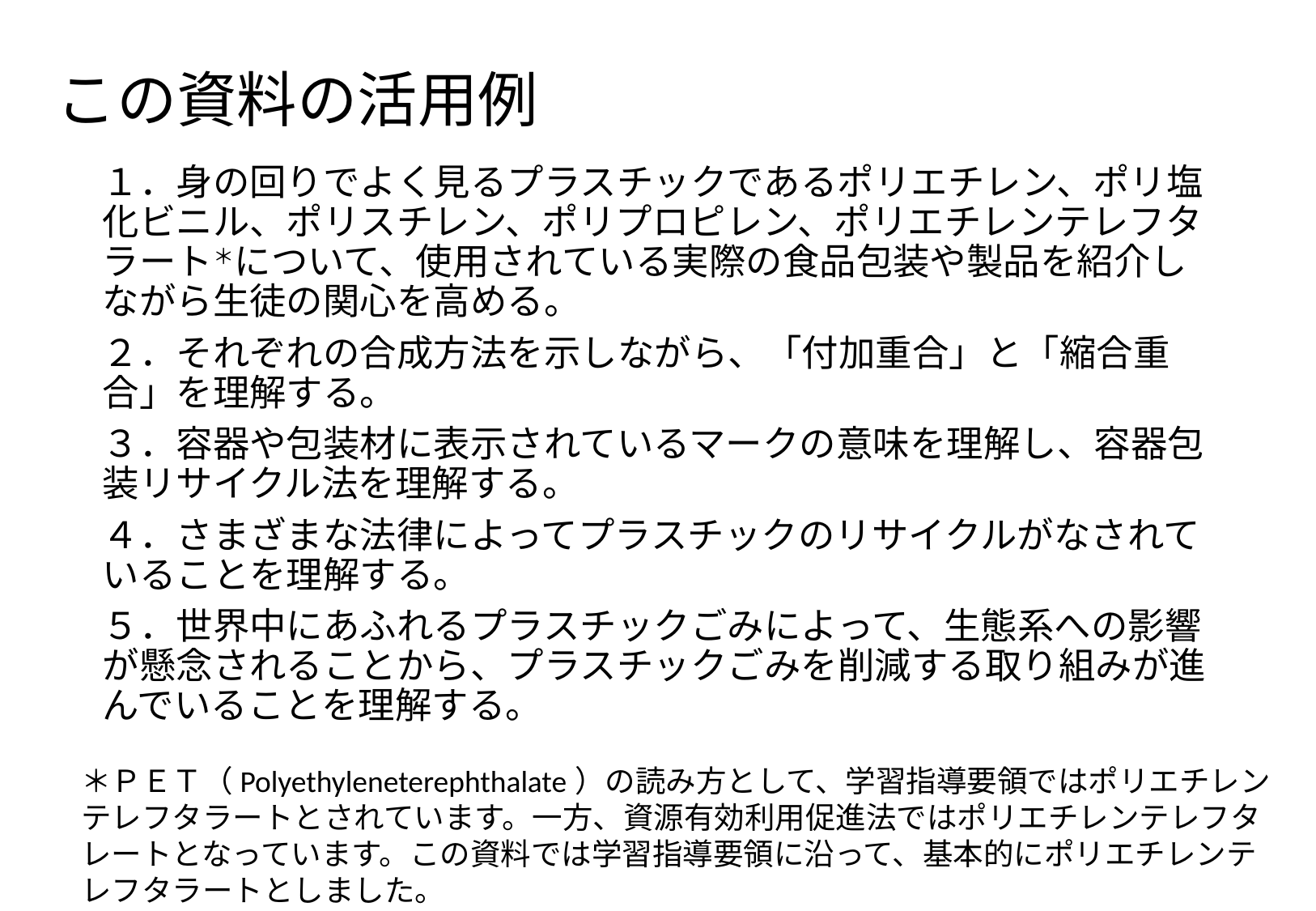

# この資料の活用例
１．身の回りでよく見るプラスチックであるポリエチレン、ポリ塩化ビニル、ポリスチレン、ポリプロピレン、ポリエチレンテレフタラート＊について、使用されている実際の食品包装や製品を紹介しながら生徒の関心を高める。
２．それぞれの合成方法を示しながら、「付加重合」と「縮合重合」を理解する。
３．容器や包装材に表示されているマークの意味を理解し、容器包装リサイクル法を理解する。
４．さまざまな法律によってプラスチックのリサイクルがなされていることを理解する。
５．世界中にあふれるプラスチックごみによって、生態系への影響が懸念されることから、プラスチックごみを削減する取り組みが進んでいることを理解する。

＊ＰＥＴ（Polyethyleneterephthalate）の読み方として、学習指導要領ではポリエチレンテレフタラートとされています。一方、資源有効利用促進法ではポリエチレンテレフタレートとなっています。この資料では学習指導要領に沿って、基本的にポリエチレンテレフタラートとしました。